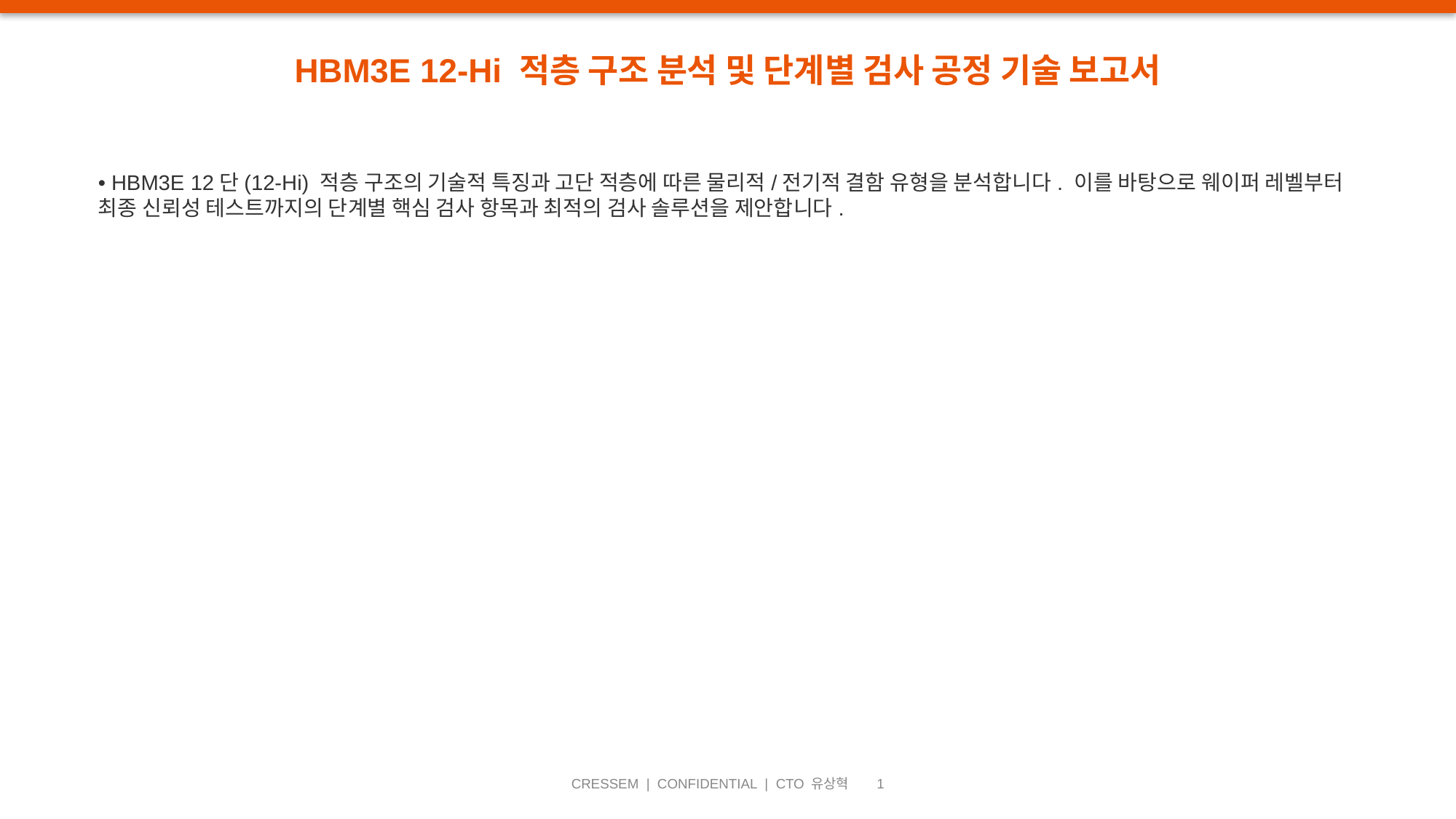

HBM3E 12-Hi 적층 구조 분석 및 단계별 검사 공정 기술 보고서
• HBM3E 12단(12-Hi) 적층 구조의 기술적 특징과 고단 적층에 따른 물리적/전기적 결함 유형을 분석합니다. 이를 바탕으로 웨이퍼 레벨부터 최종 신뢰성 테스트까지의 단계별 핵심 검사 항목과 최적의 검사 솔루션을 제안합니다.
CRESSEM  |  CONFIDENTIAL  |  CTO 유상혁        1